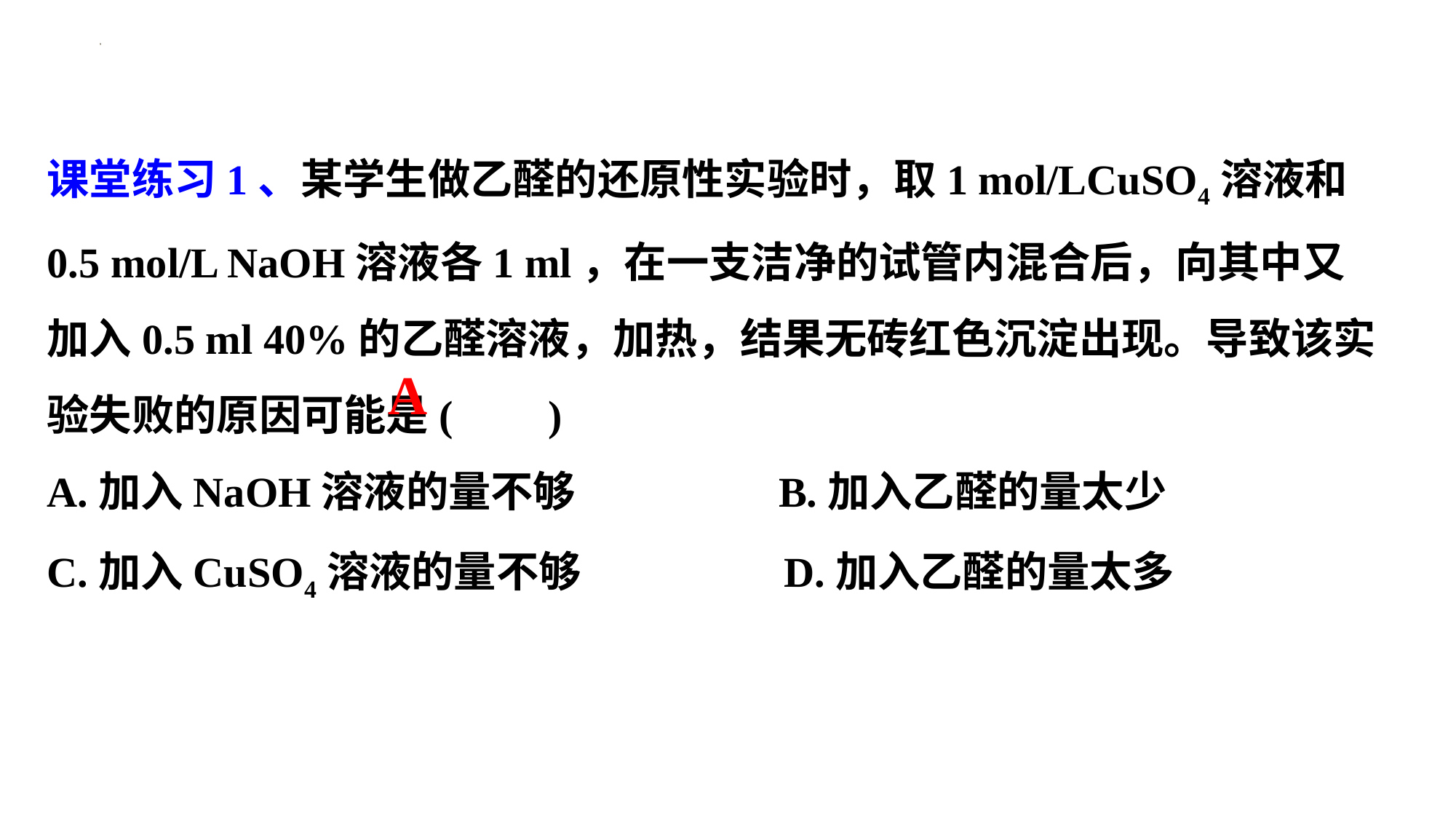

课堂练习1、某学生做乙醛的还原性实验时，取1 mol/LCuSO4溶液和0.5 mol/L NaOH溶液各1 ml，在一支洁净的试管内混合后，向其中又加入0.5 ml 40%的乙醛溶液，加热，结果无砖红色沉淀出现。导致该实验失败的原因可能是(         )
A.加入NaOH溶液的量不够                    B.加入乙醛的量太少
C.加入CuSO4溶液的量不够                    D.加入乙醛的量太多
A